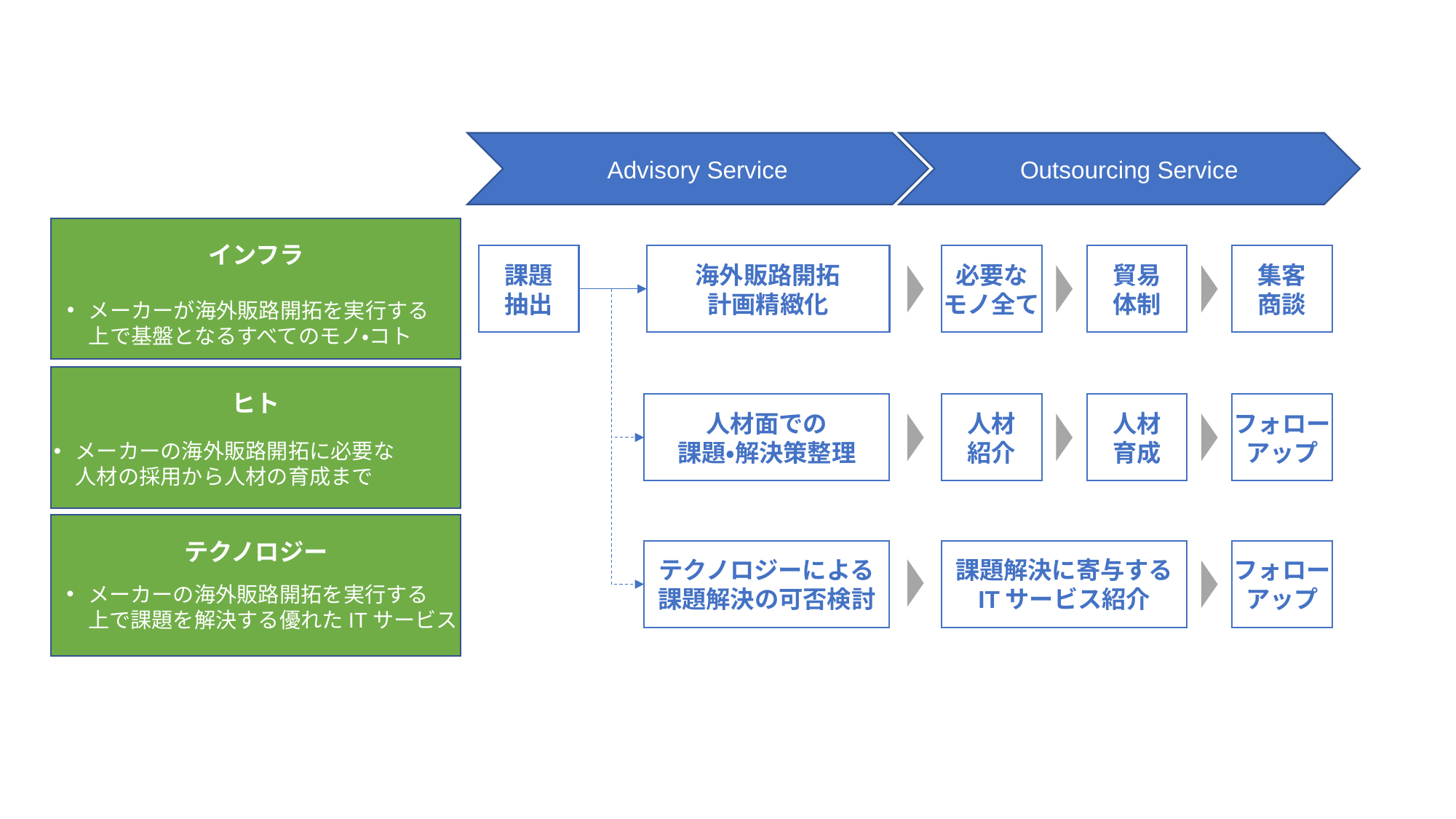

Advisory Service
Outsourcing Service
インフラ
メーカーが海外販路開拓を実行する
上で基盤となるすべてのモノ・コト
ヒト
メーカーの海外販路開拓に必要な
人材の採用から人材の育成まで
テクノロジー
メーカーの海外販路開拓を実行する
上で課題を解決する優れたITサービス
課題
抽出
海外販路開拓
計画精緻化
必要な
モノ全て
貿易
体制
集客
商談

人材面での
課題・解決策整理
人材
紹介
人材
育成
フォロー
アップ

テクノロジーによる
課題解決の可否検討
課題解決に寄与する
ITサービス紹介
フォロー
アップ